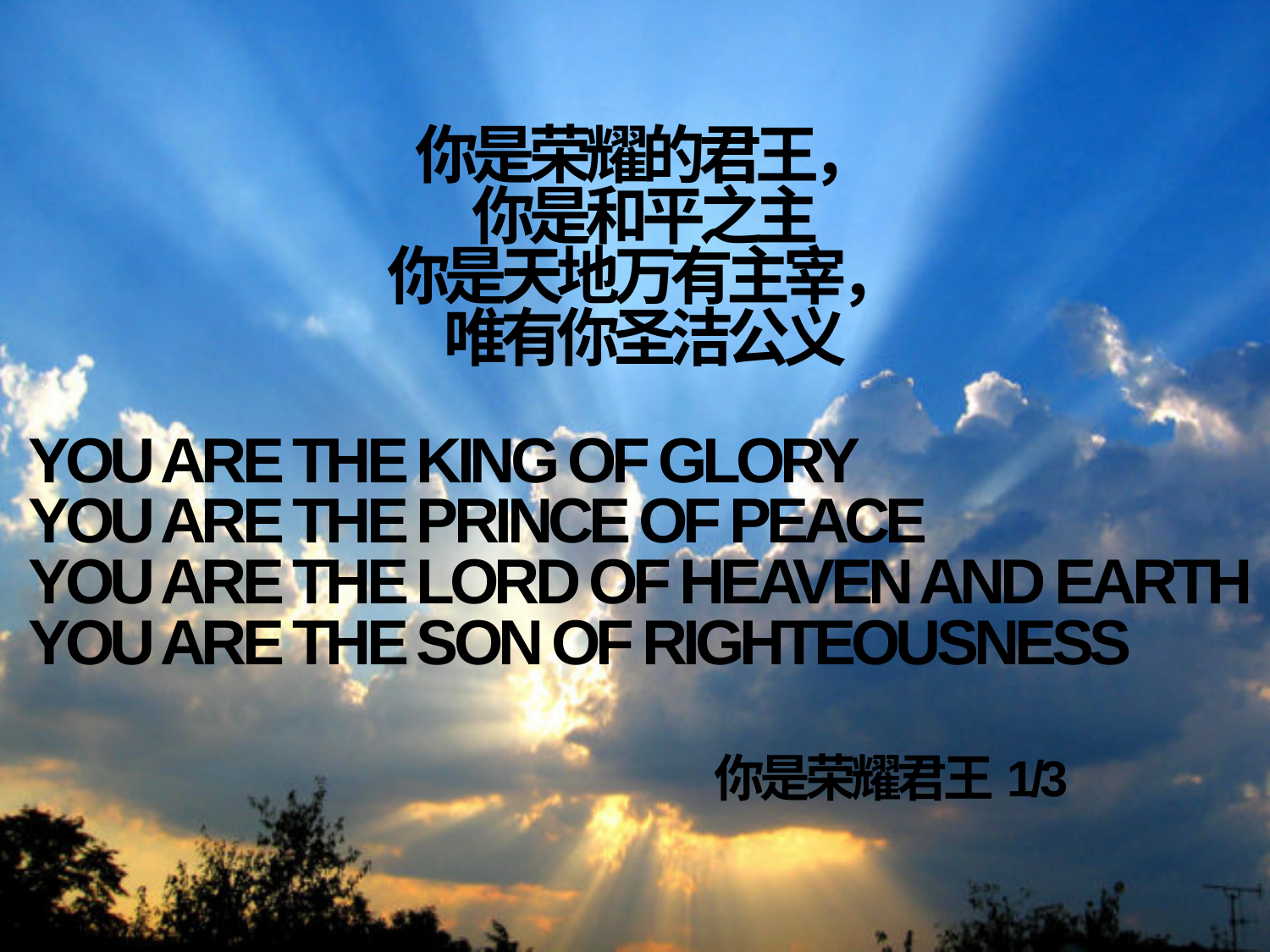

# 你是荣耀的君王，
你是和平之主
你是天地万有主宰，
唯有你圣洁公义

You are the king of glory
You are the prince of peace
You are the Lord of heaven and earth
You are the son of righteousness
你是荣耀君王 1/3